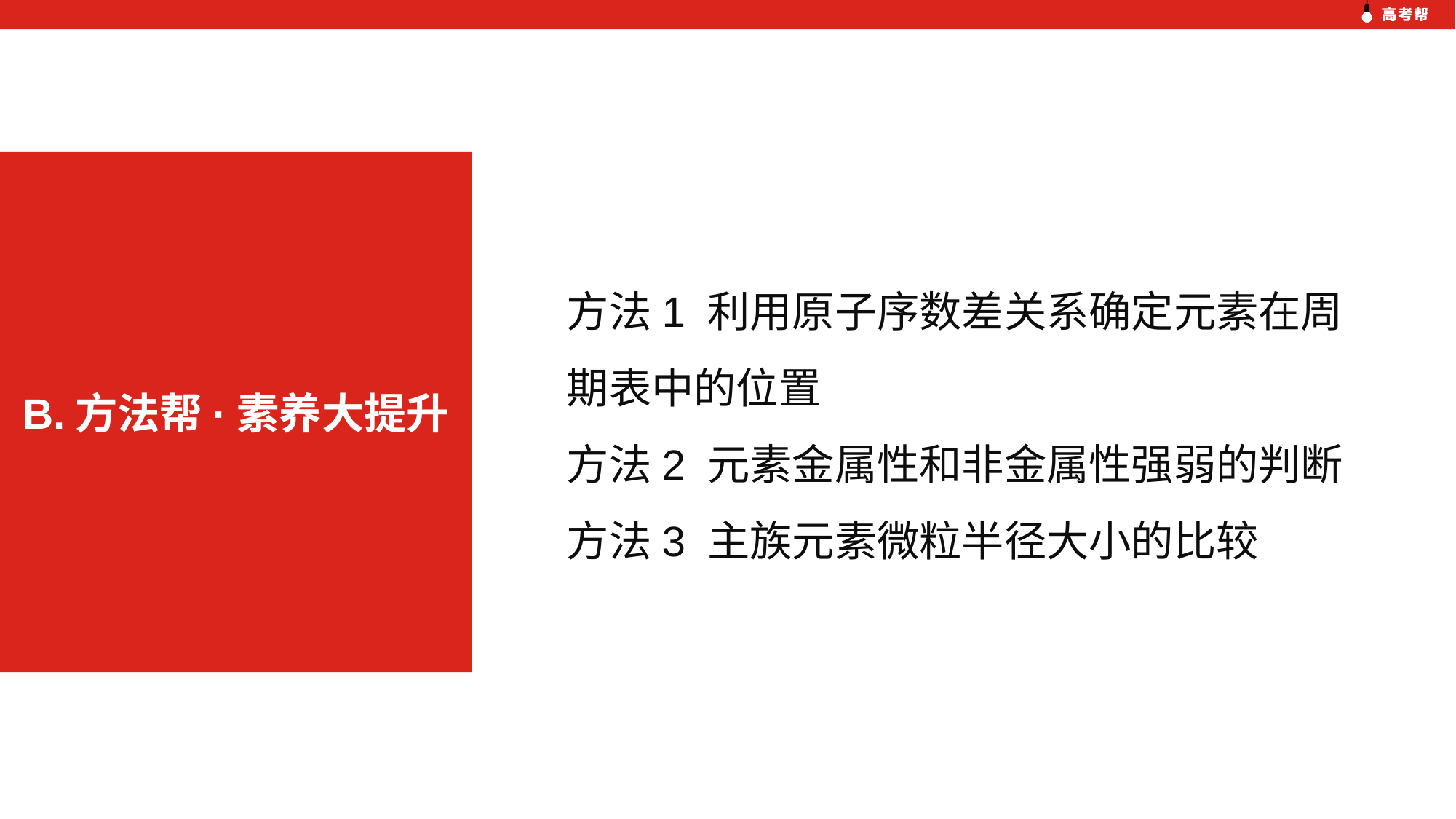

方法1 利用原子序数差关系确定元素在周期表中的位置
方法2 元素金属性和非金属性强弱的判断
方法3 主族元素微粒半径大小的比较
B.方法帮·素养大提升